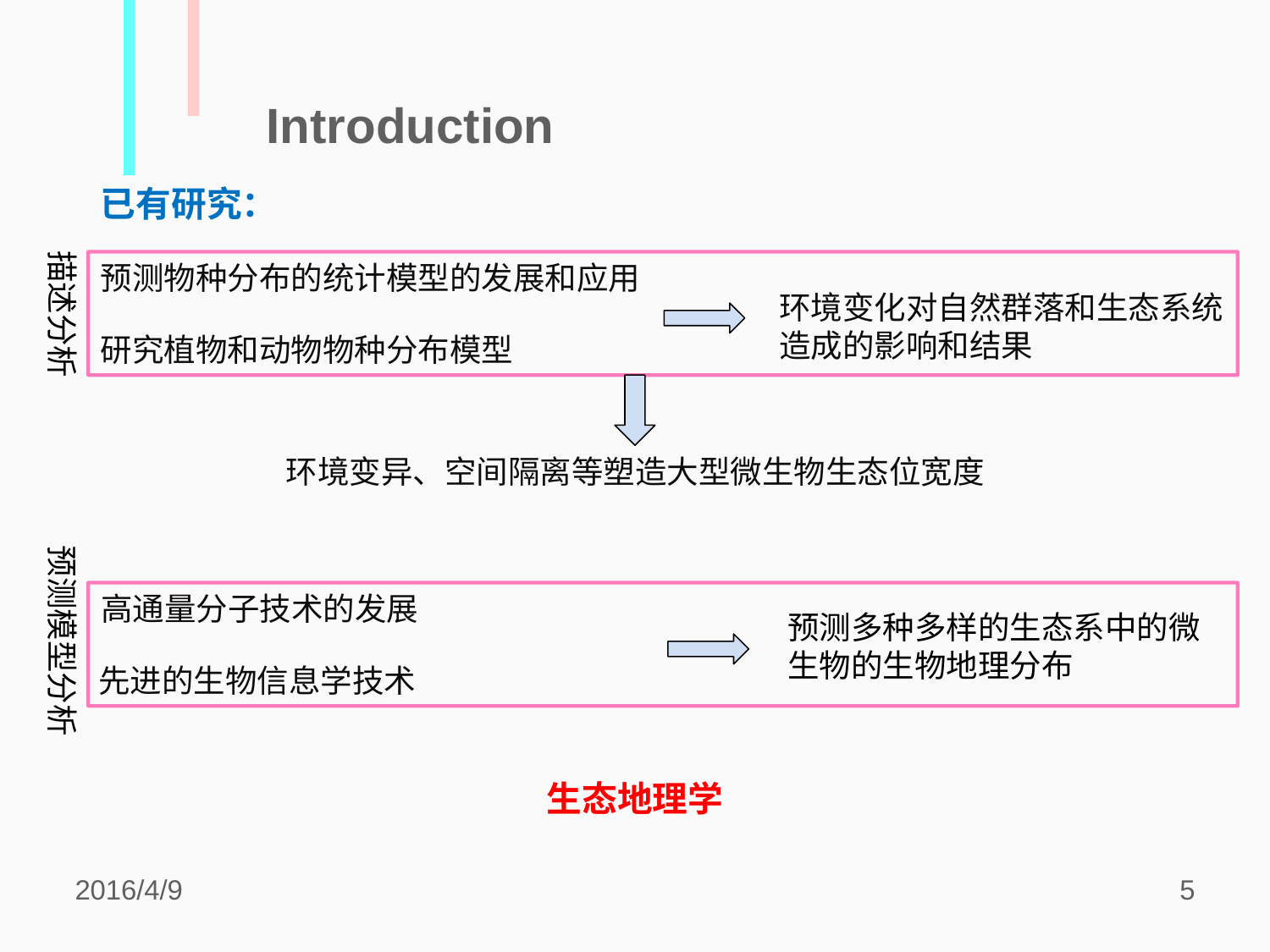

Introduction
已有研究：
描述分析
预测物种分布的统计模型的发展和应用

环境变化对自然群落和生态系统
造成的影响和结果

研究植物和动物物种分布模型

环境变异、空间隔离等塑造大型微生物生态位宽度
预测模型分析
高通量分子技术的发展

预测多种多样的生态系中的微
生物的生物地理分布

先进的生物信息学技术
生态地理学
2016/4/9
5